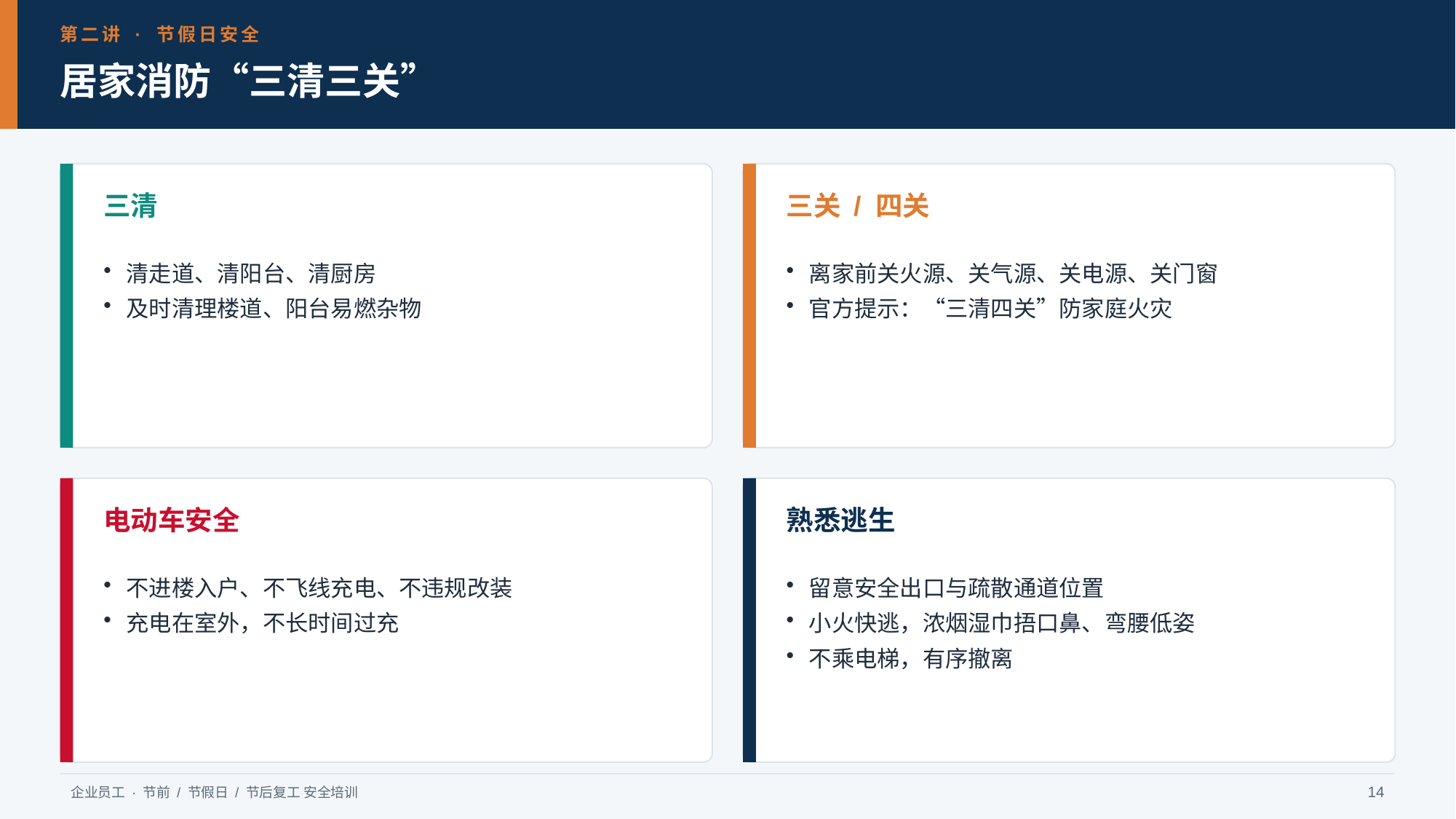

第二讲 · 节假日安全
居家消防“三清三关”

三清
三关 / 四关
清走道、清阳台、清厨房
及时清理楼道、阳台易燃杂物
离家前关火源、关气源、关电源、关门窗
官方提示：“三清四关”防家庭火灾

电动车安全
熟悉逃生
不进楼入户、不飞线充电、不违规改装
充电在室外，不长时间过充
留意安全出口与疏散通道位置
小火快逃，浓烟湿巾捂口鼻、弯腰低姿
不乘电梯，有序撤离

企业员工 · 节前 / 节假日 / 节后复工 安全培训
14